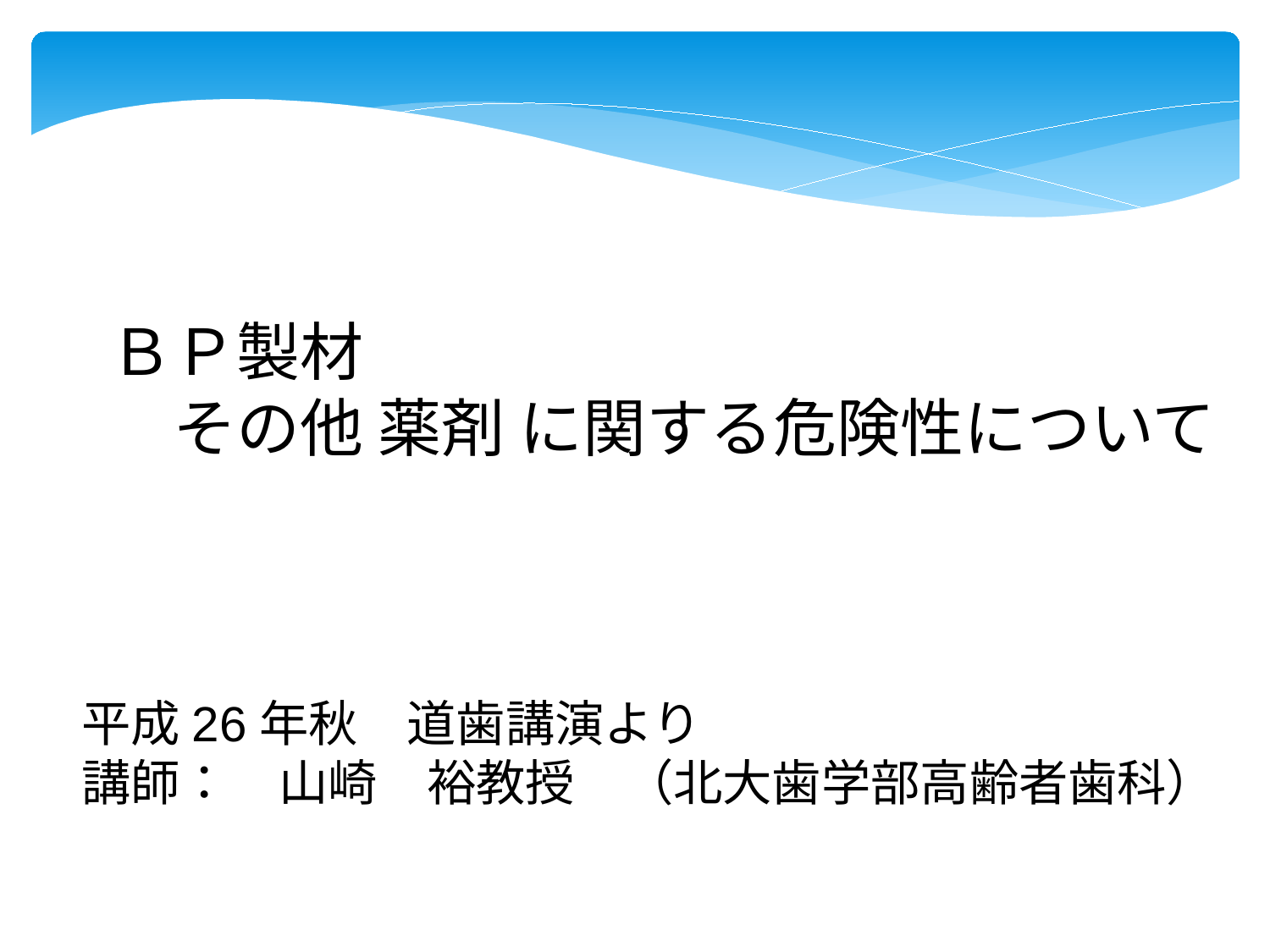

ＢＰ製材
　その他 薬剤 に関する危険性について

平成26年秋　道歯講演より
講師：　山崎　裕教授　（北大歯学部高齢者歯科）